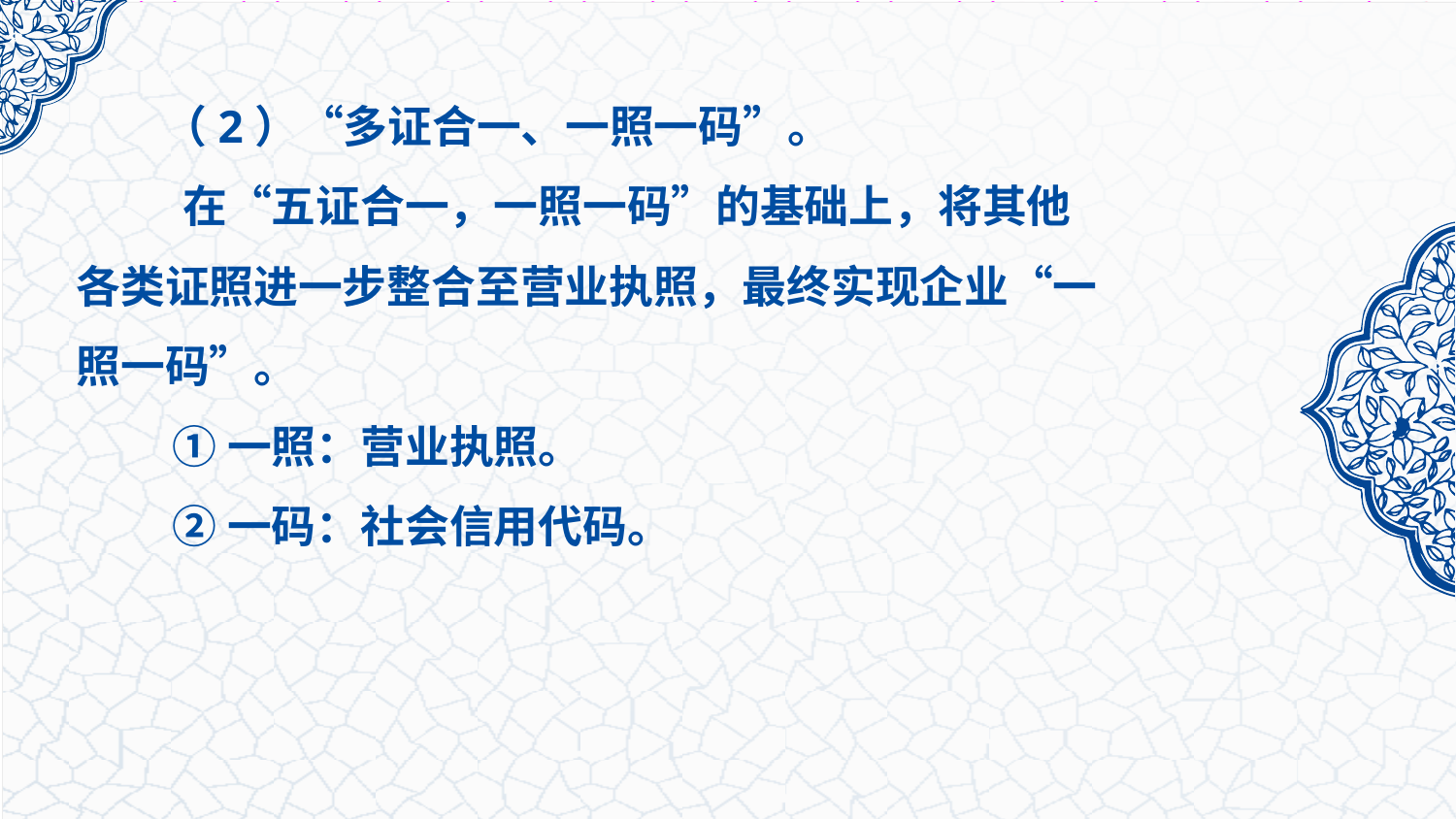

（2）“多证合一、一照一码”。
 在“五证合一，一照一码”的基础上，将其他各类证照进一步整合至营业执照，最终实现企业“一照一码”。
 ①一照：营业执照。
 ②一码：社会信用代码。